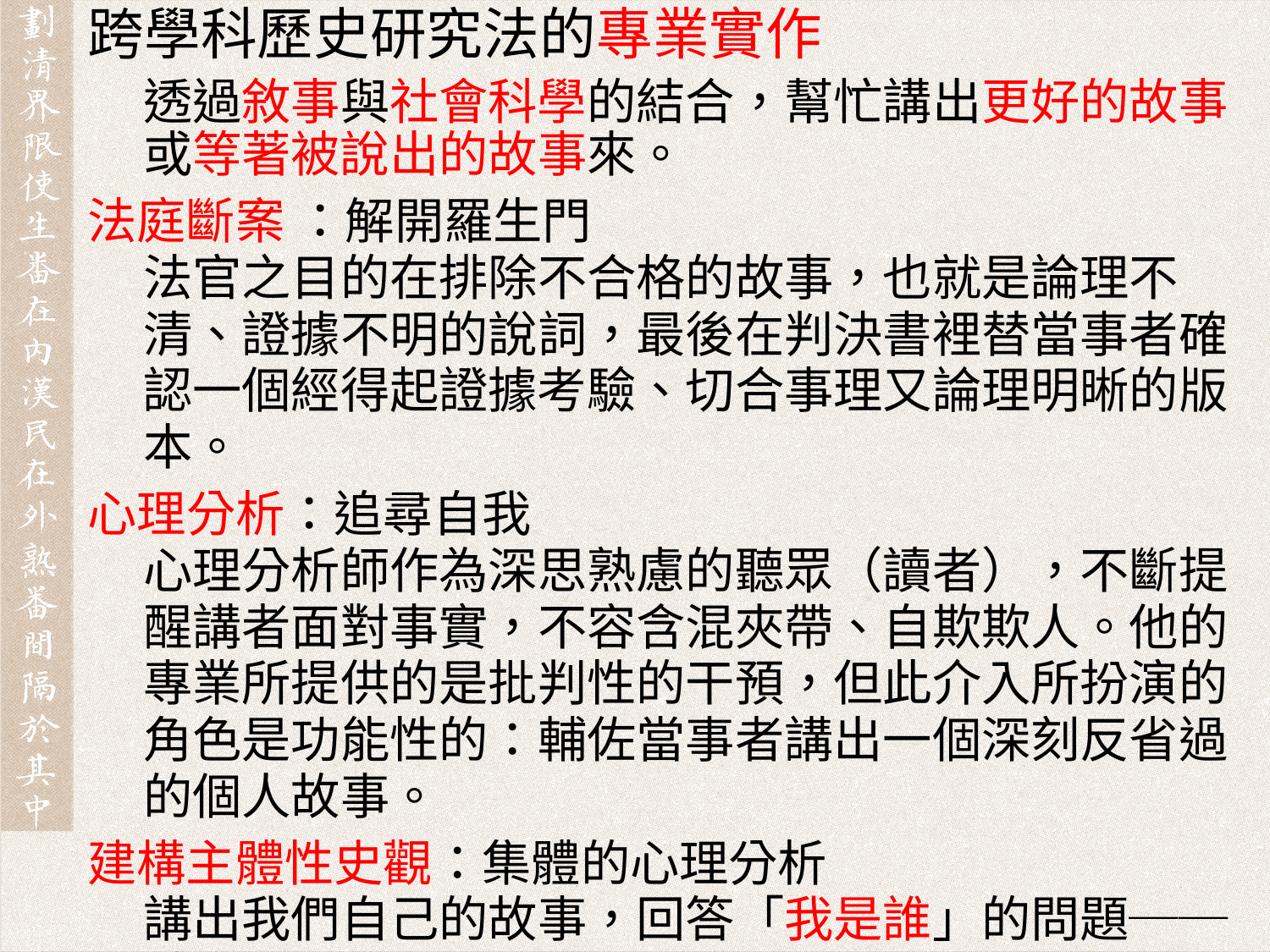

跨學科歷史研究法的專業實作
透過敘事與社會科學的結合，幫忙講出更好的故事或等著被說出的故事來。
法庭斷案 ：解開羅生門
法官之目的在排除不合格的故事，也就是論理不清、證據不明的說詞，最後在判決書裡替當事者確認一個經得起證據考驗、切合事理又論理明晰的版本。
心理分析：追尋自我
心理分析師作為深思熟慮的聽眾（讀者），不斷提醒講者面對事實，不容含混夾帶、自欺欺人。他的專業所提供的是批判性的干預，但此介入所扮演的角色是功能性的：輔佐當事者講出一個深刻反省過的個人故事。
建構主體性史觀：集體的心理分析
講出我們自己的故事，回答「我是誰」的問題──社會大我的自我追尋。